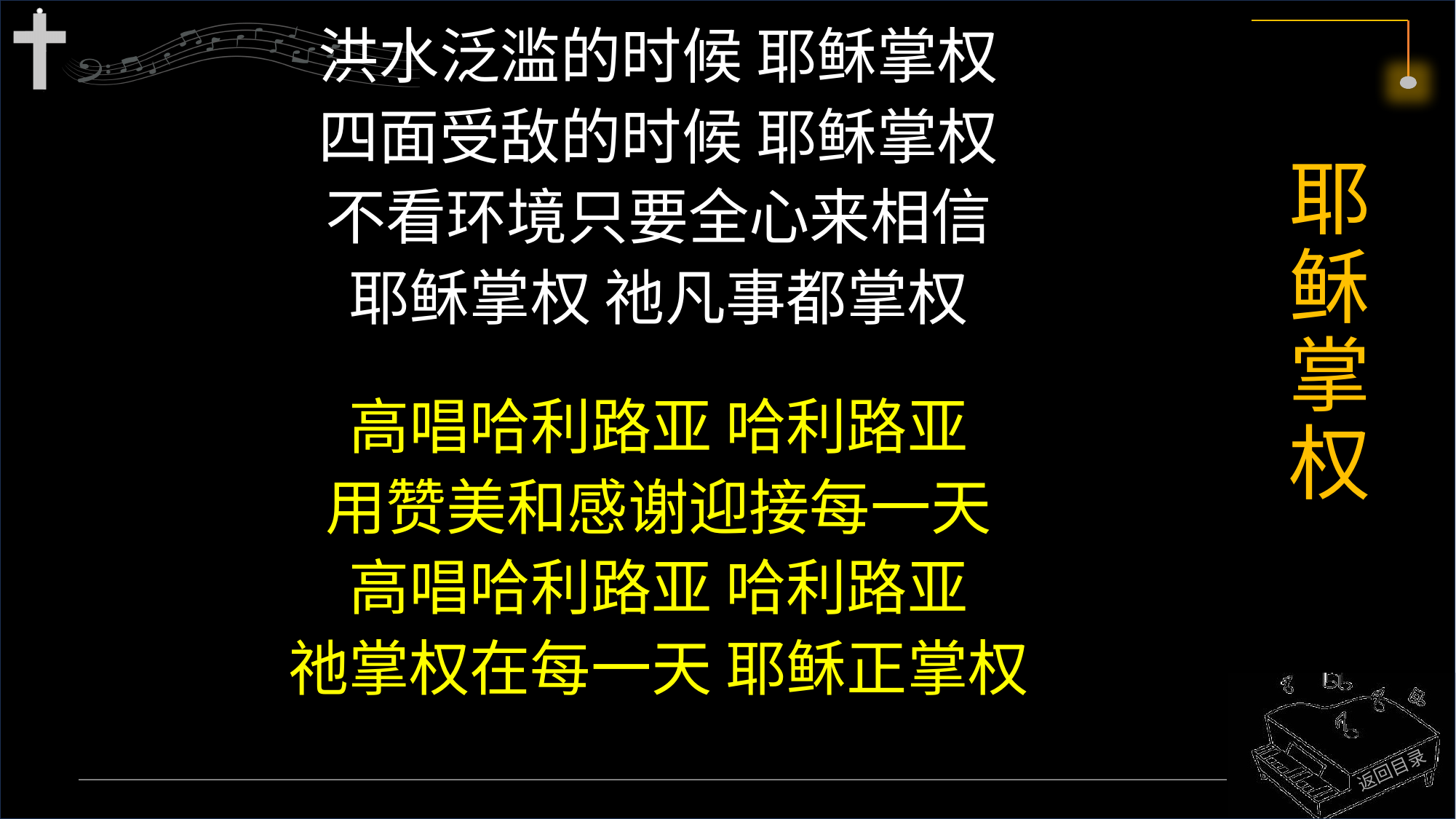

洪水泛滥的时候 耶稣掌权
四面受敌的时候 耶稣掌权
不看环境只要全心来相信
耶稣掌权 祂凡事都掌权

高唱哈利路亚 哈利路亚
用赞美和感谢迎接每一天
高唱哈利路亚 哈利路亚
祂掌权在每一天 耶稣正掌权
# 耶稣掌权